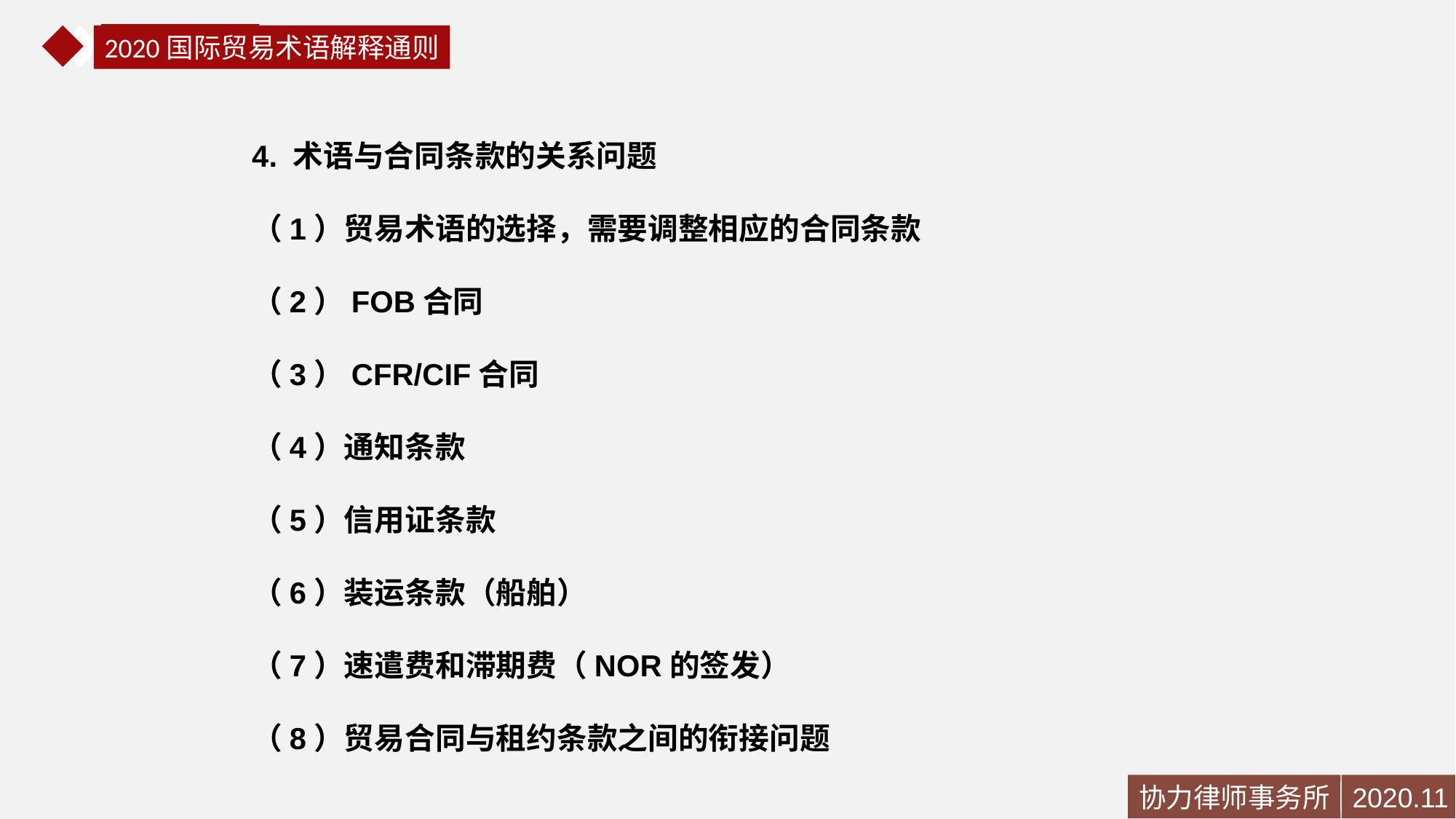

国际贸易法

2020国际贸易术语解释通则

4. 术语与合同条款的关系问题

（1）贸易术语的选择，需要调整相应的合同条款

（2）FOB合同

（3）CFR/CIF合同

（4）通知条款

（5）信用证条款

（6）装运条款（船舶）

（7）速遣费和滞期费（NOR的签发）

（8）贸易合同与租约条款之间的衔接问题

协力律师事务所
2020.11